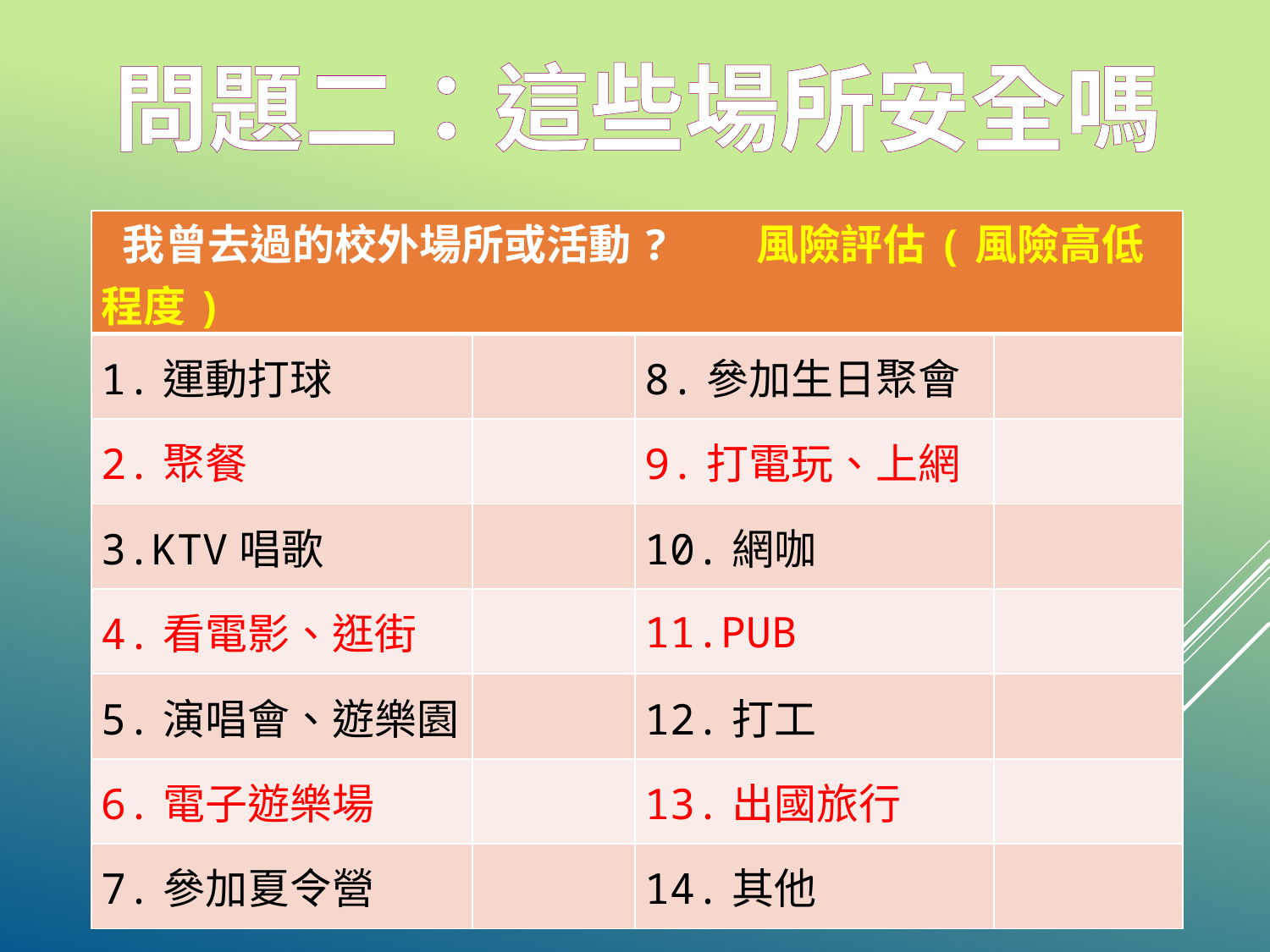

問題二：這些場所安全嗎
| 我曾去過的校外場所或活動? 風險評估(風險高低程度) |  |  |  |
| --- | --- | --- | --- |
| 1.運動打球 |  | 8.參加生日聚會 |  |
| 2.聚餐 |  | 9.打電玩、上網 |  |
| 3.KTV唱歌 |  | 10.網咖 |  |
| 4.看電影、逛街 |  | 11.PUB |  |
| 5.演唱會、遊樂園 |  | 12.打工 |  |
| 6.電子遊樂場 |  | 13.出國旅行 |  |
| 7.參加夏令營 |  | 14.其他 |  |